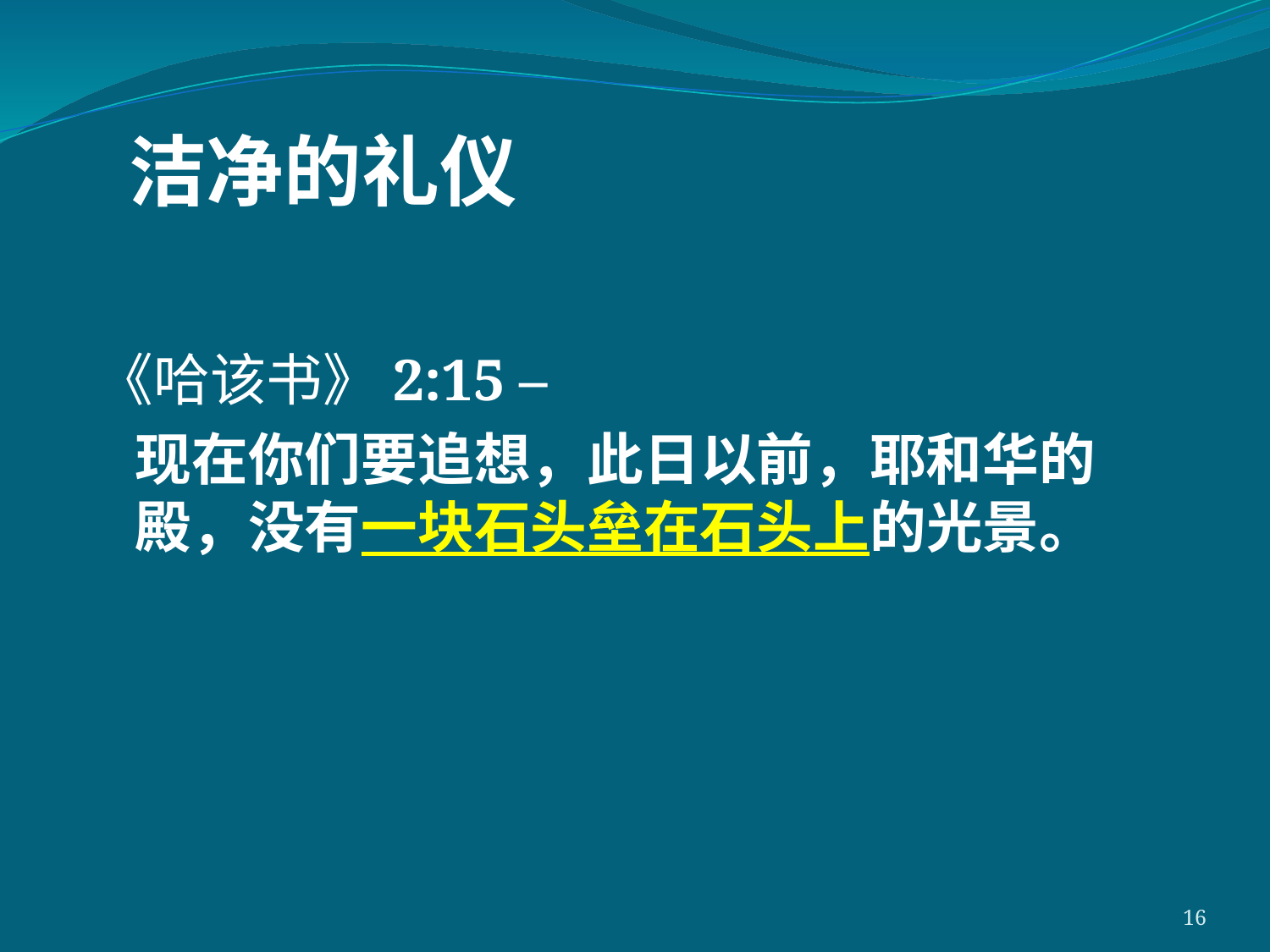

洁净的礼仪

《哈该书》2:15 –
	现在你们要追想，此日以前，耶和华的	殿，没有一块石头垒在石头上的光景。
16